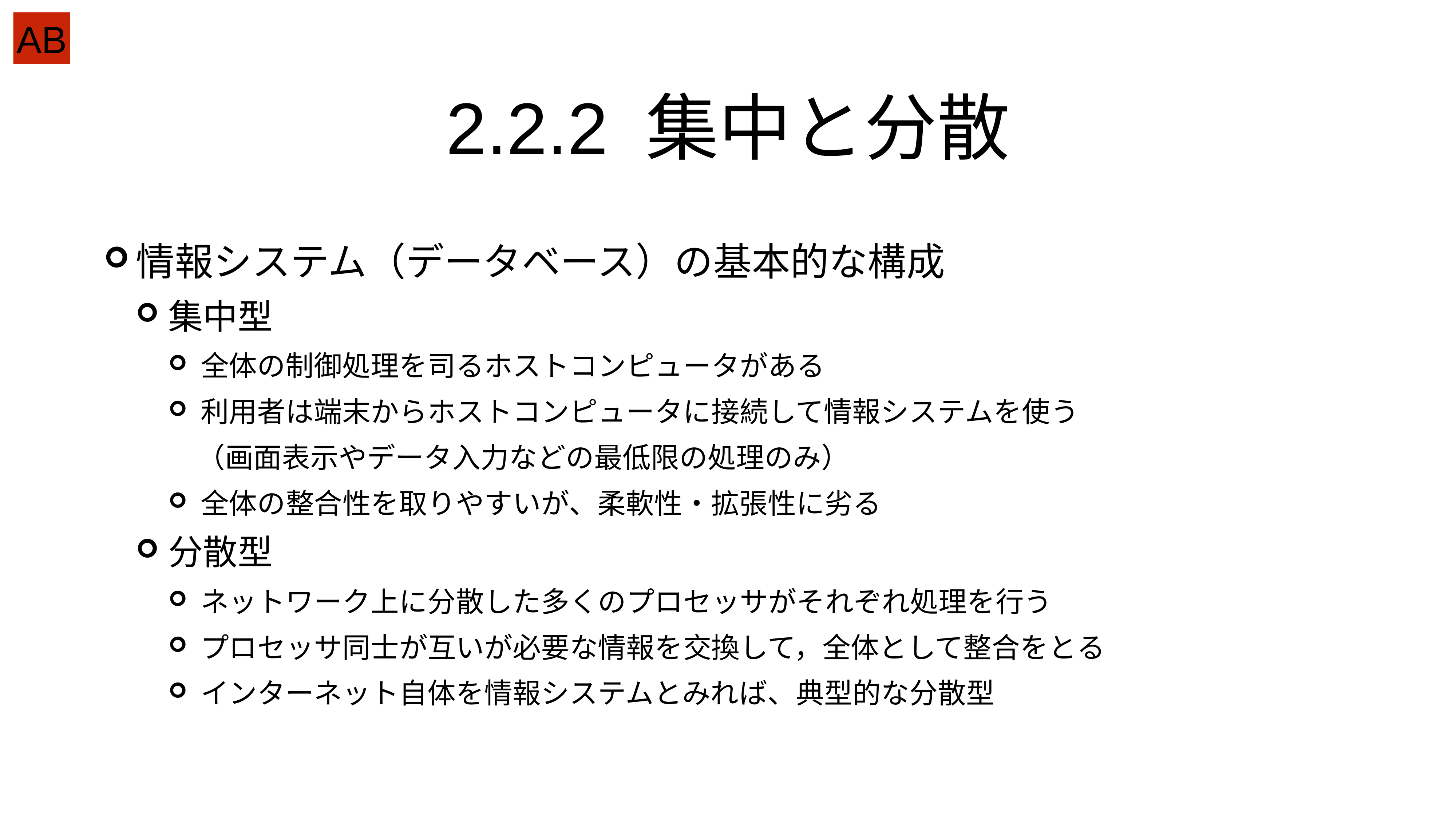

AB
# 2.2.2 集中と分散
情報システム（データベース）の基本的な構成
集中型
全体の制御処理を司るホストコンピュータがある
利用者は端末からホストコンピュータに接続して情報システムを使う
　（画面表示やデータ入力などの最低限の処理のみ）
全体の整合性を取りやすいが、柔軟性・拡張性に劣る
分散型
ネットワーク上に分散した多くのプロセッサがそれぞれ処理を行う
プロセッサ同士が互いが必要な情報を交換して，全体として整合をとる
インターネット自体を情報システムとみれば、典型的な分散型